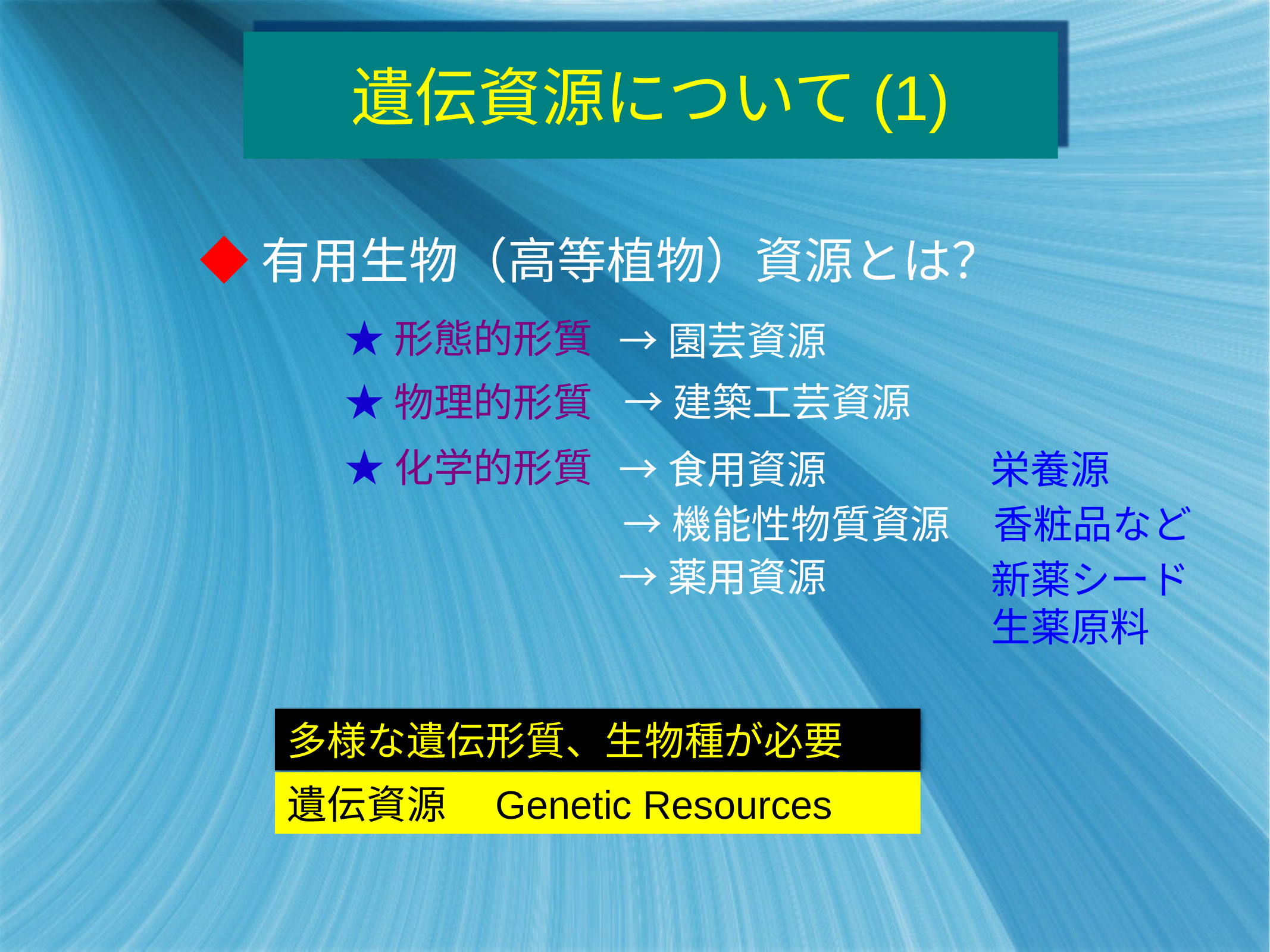

# 遺伝資源について(1)
◆有用生物（高等植物）資源とは？
★形態的形質
→園芸資源
→建築工芸資源
★物理的形質
★化学的形質
→食用資源
栄養源
→機能性物質資源
香粧品など
→薬用資源
新薬シード
生薬原料
多様な遺伝形質、生物種が必要
遺伝資源　Genetic Resources